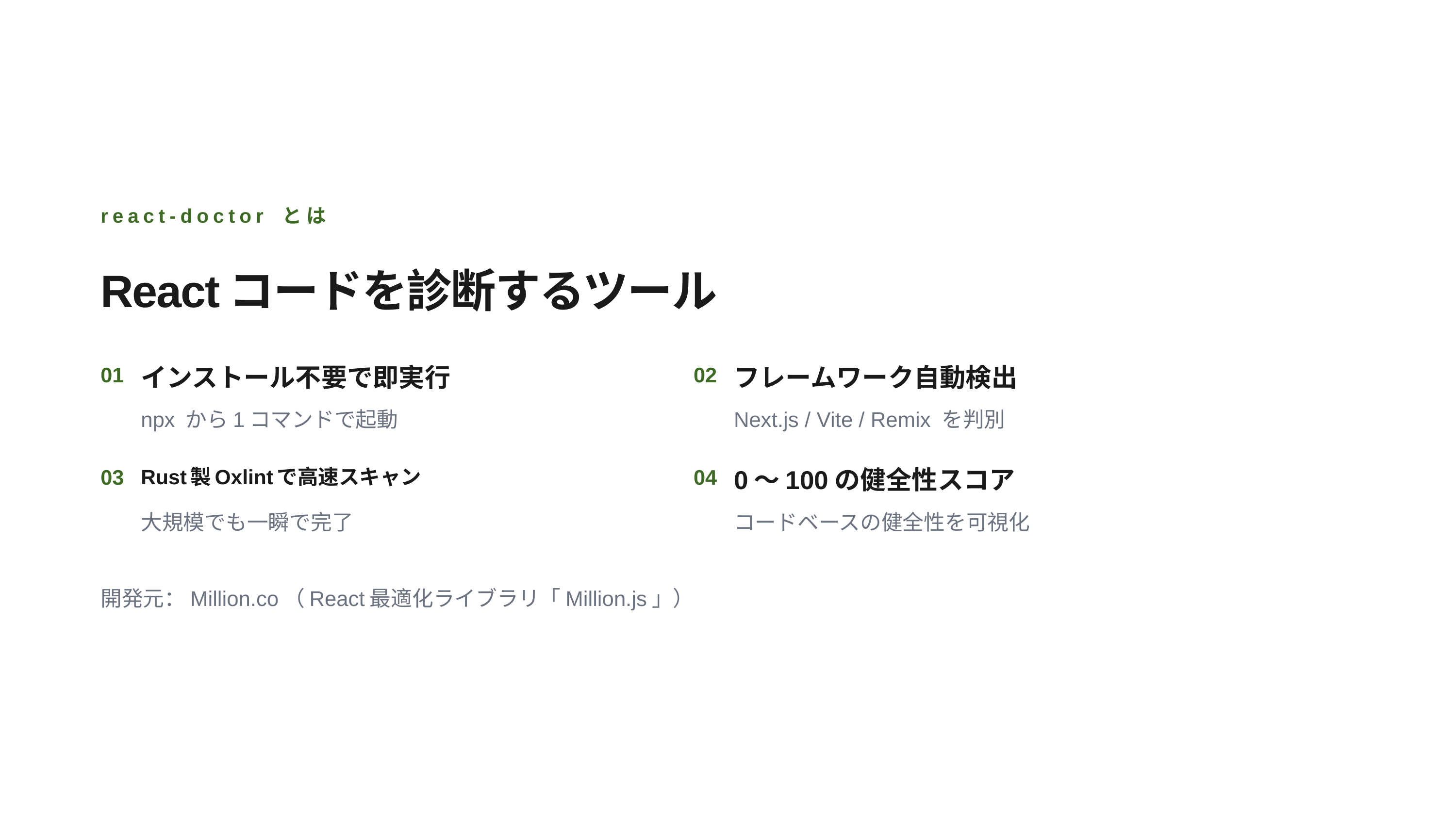

react-doctor とは
Reactコードを診断するツール
01
インストール不要で即実行
02
フレームワーク自動検出
npx から1コマンドで起動
Next.js / Vite / Remix を判別
03
Rust製Oxlintで高速スキャン
04
0〜100の健全性スコア
大規模でも一瞬で完了
コードベースの健全性を可視化
開発元：Million.co（React最適化ライブラリ「Million.js」）